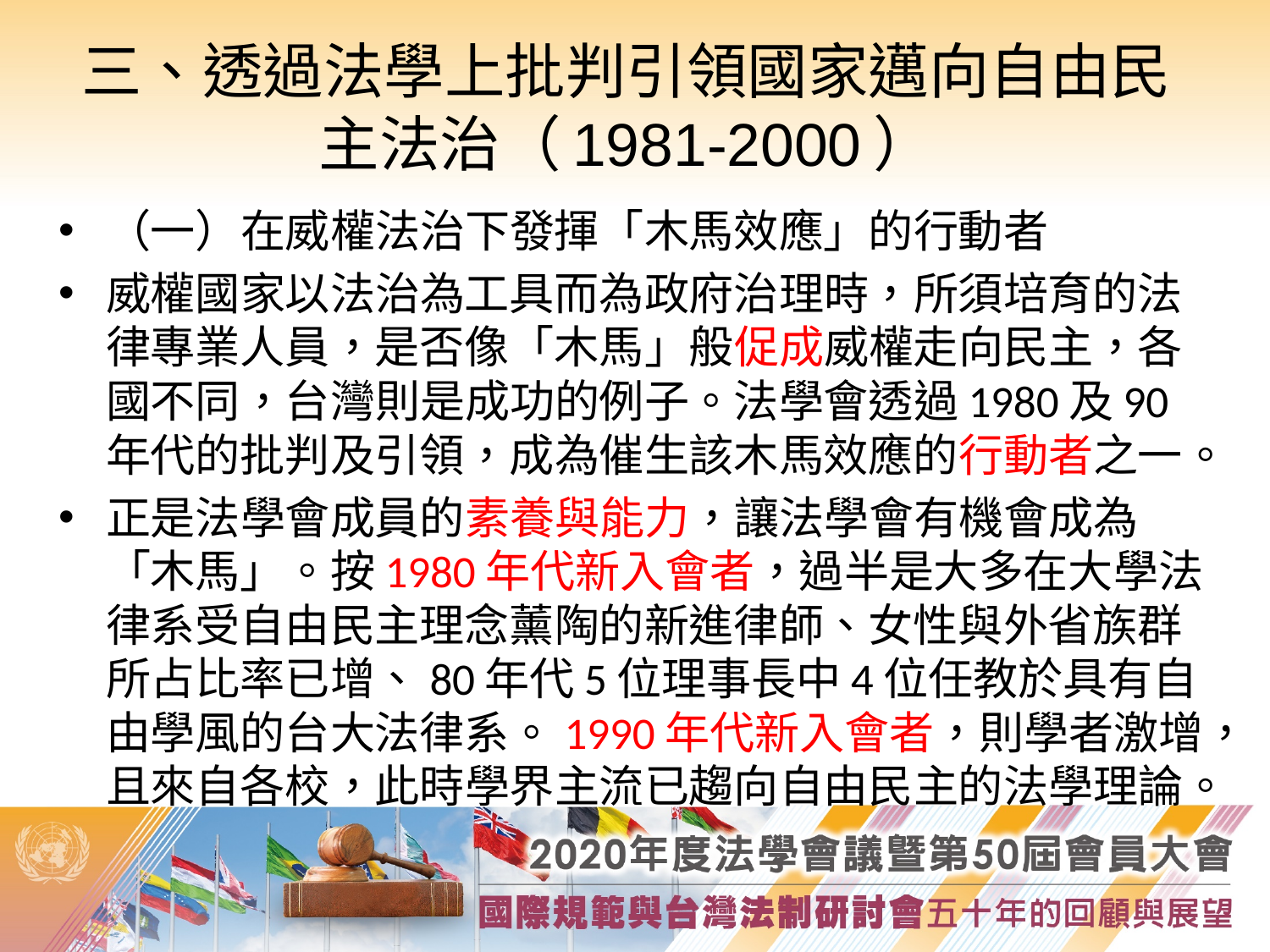

# 三、透過法學上批判引領國家邁向自由民主法治（1981-2000）
（一）在威權法治下發揮「木馬效應」的行動者
威權國家以法治為工具而為政府治理時，所須培育的法律專業人員，是否像「木馬」般促成威權走向民主，各國不同，台灣則是成功的例子。法學會透過1980及90年代的批判及引領，成為催生該木馬效應的行動者之一。
正是法學會成員的素養與能力，讓法學會有機會成為「木馬」。按1980年代新入會者，過半是大多在大學法律系受自由民主理念薰陶的新進律師、女性與外省族群所占比率已增、80年代5位理事長中4位任教於具有自由學風的台大法律系。1990年代新入會者，則學者激增，且來自各校，此時學界主流已趨向自由民主的法學理論。